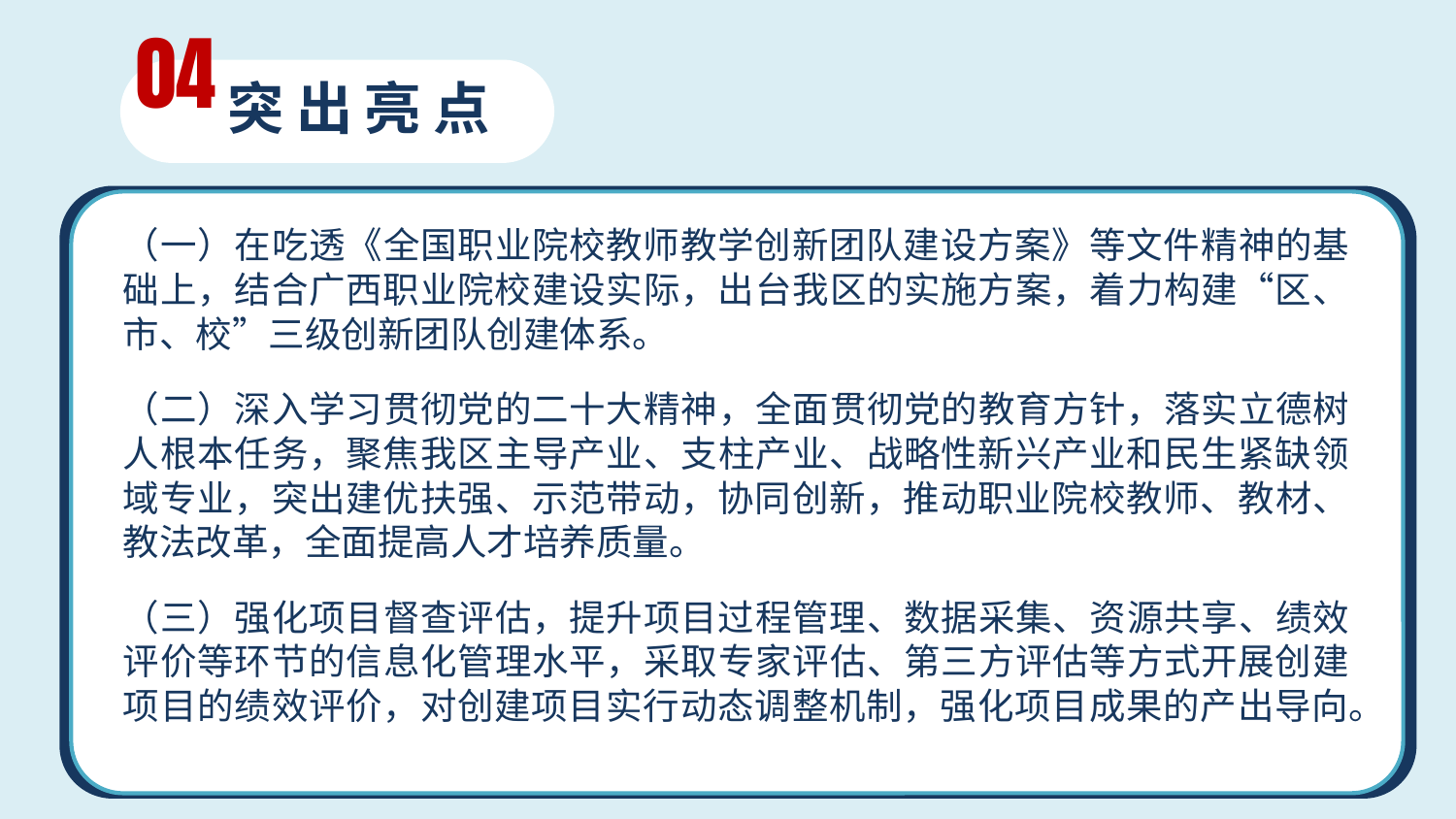

04

突出亮点

（一）在吃透《全国职业院校教师教学创新团队建设方案》等文件精神的基础上，结合广西职业院校建设实际，出台我区的实施方案，着力构建“区、市、校”三级创新团队创建体系。
（二）深入学习贯彻党的二十大精神，全面贯彻党的教育方针，落实立德树人根本任务，聚焦我区主导产业、支柱产业、战略性新兴产业和民生紧缺领域专业，突出建优扶强、示范带动，协同创新，推动职业院校教师、教材、教法改革，全面提高人才培养质量。
（三）强化项目督查评估，提升项目过程管理、数据采集、资源共享、绩效评价等环节的信息化管理水平，采取专家评估、第三方评估等方式开展创建项目的绩效评价，对创建项目实行动态调整机制，强化项目成果的产出导向。